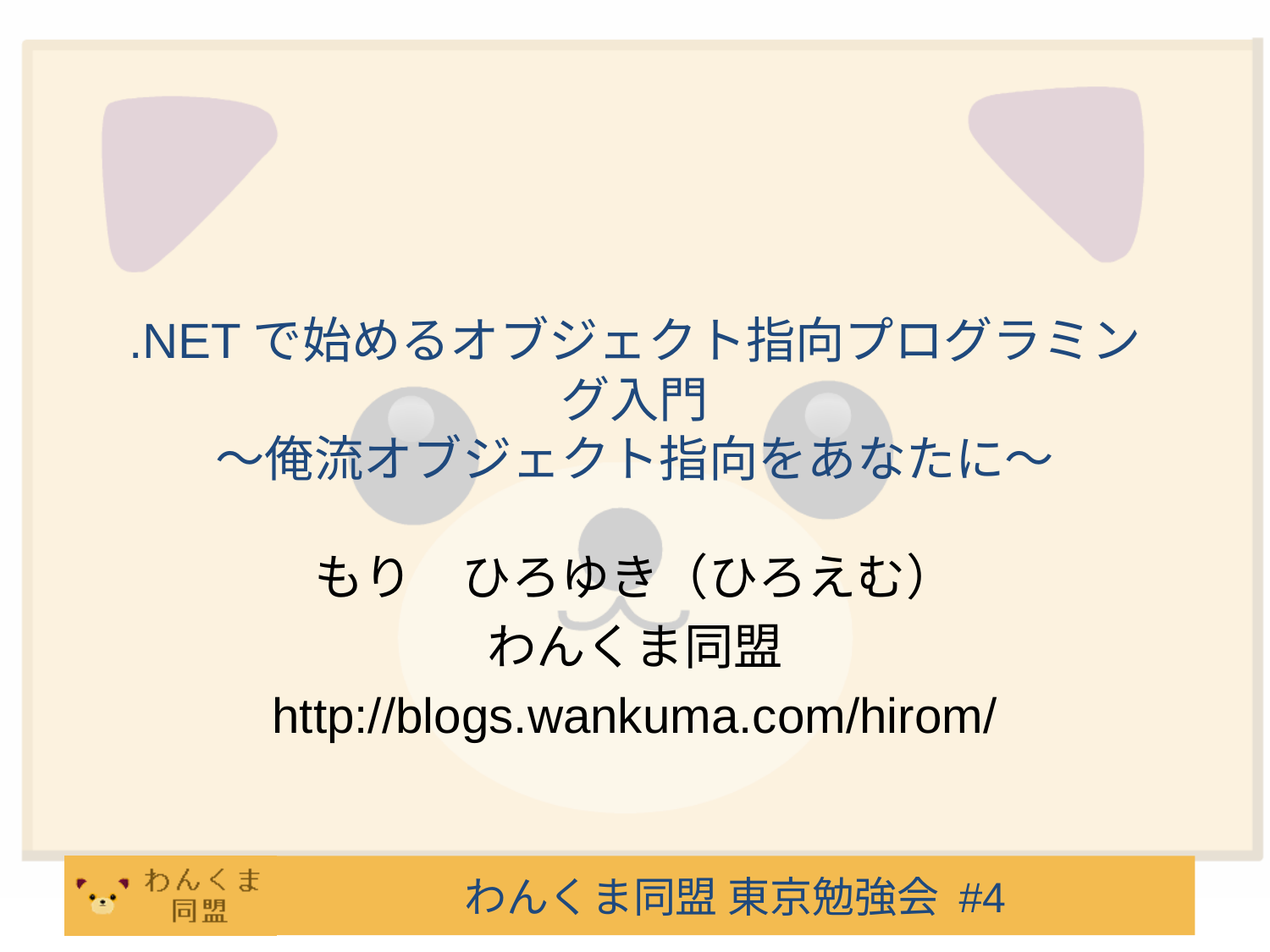

# .NETで始めるオブジェクト指向プログラミング入門 ～俺流オブジェクト指向をあなたに～
もり　ひろゆき（ひろえむ）
わんくま同盟
http://blogs.wankuma.com/hirom/